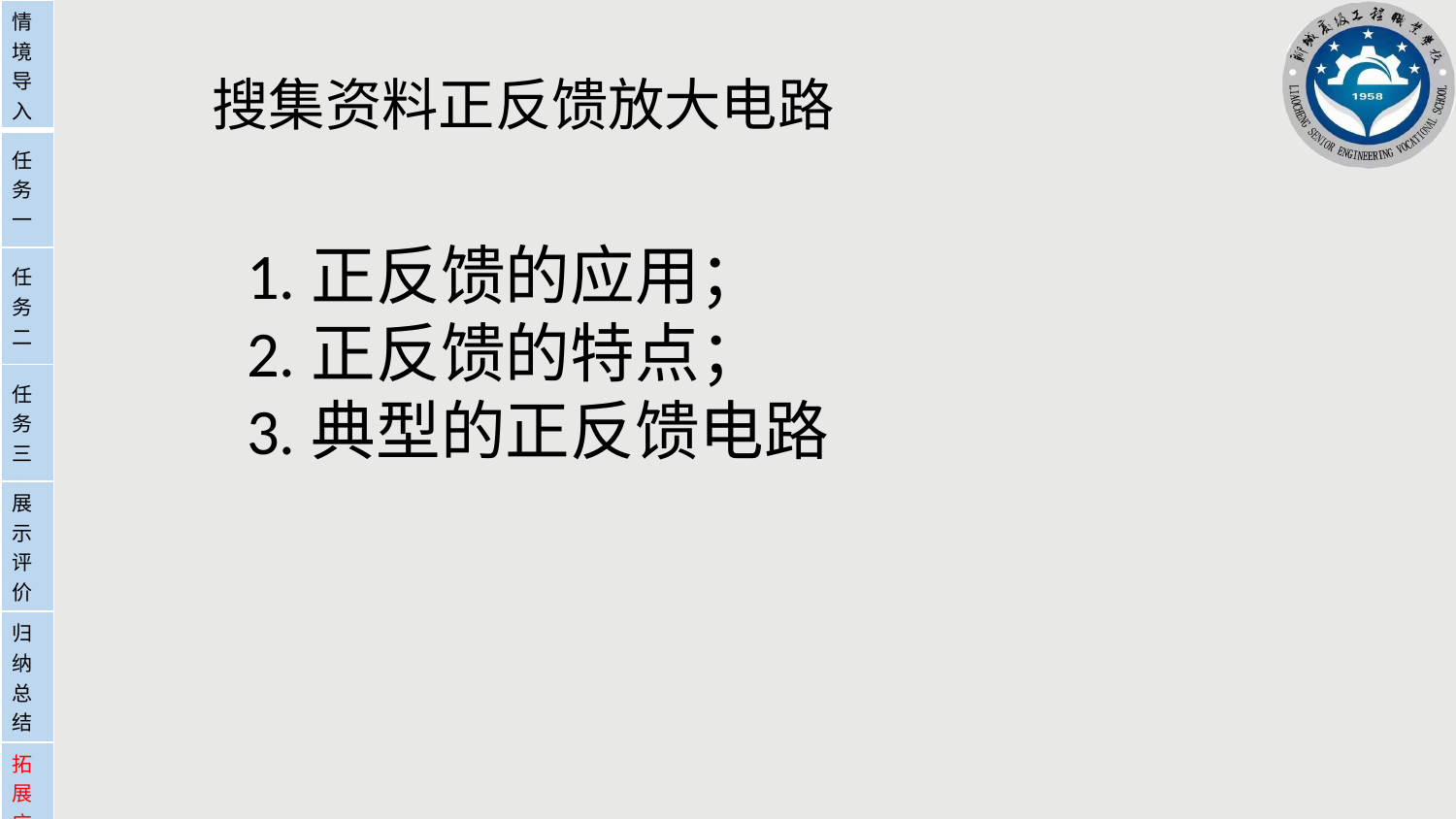

| 情境导入 |
| --- |
| 任务一 |
| 任务二 |
| 任务三 |
| 展示评价 |
| 归纳总结 |
| 拓展应用 |
搜集资料正反馈放大电路
1.正反馈的应用；
2.正反馈的特点；
3.典型的正反馈电路